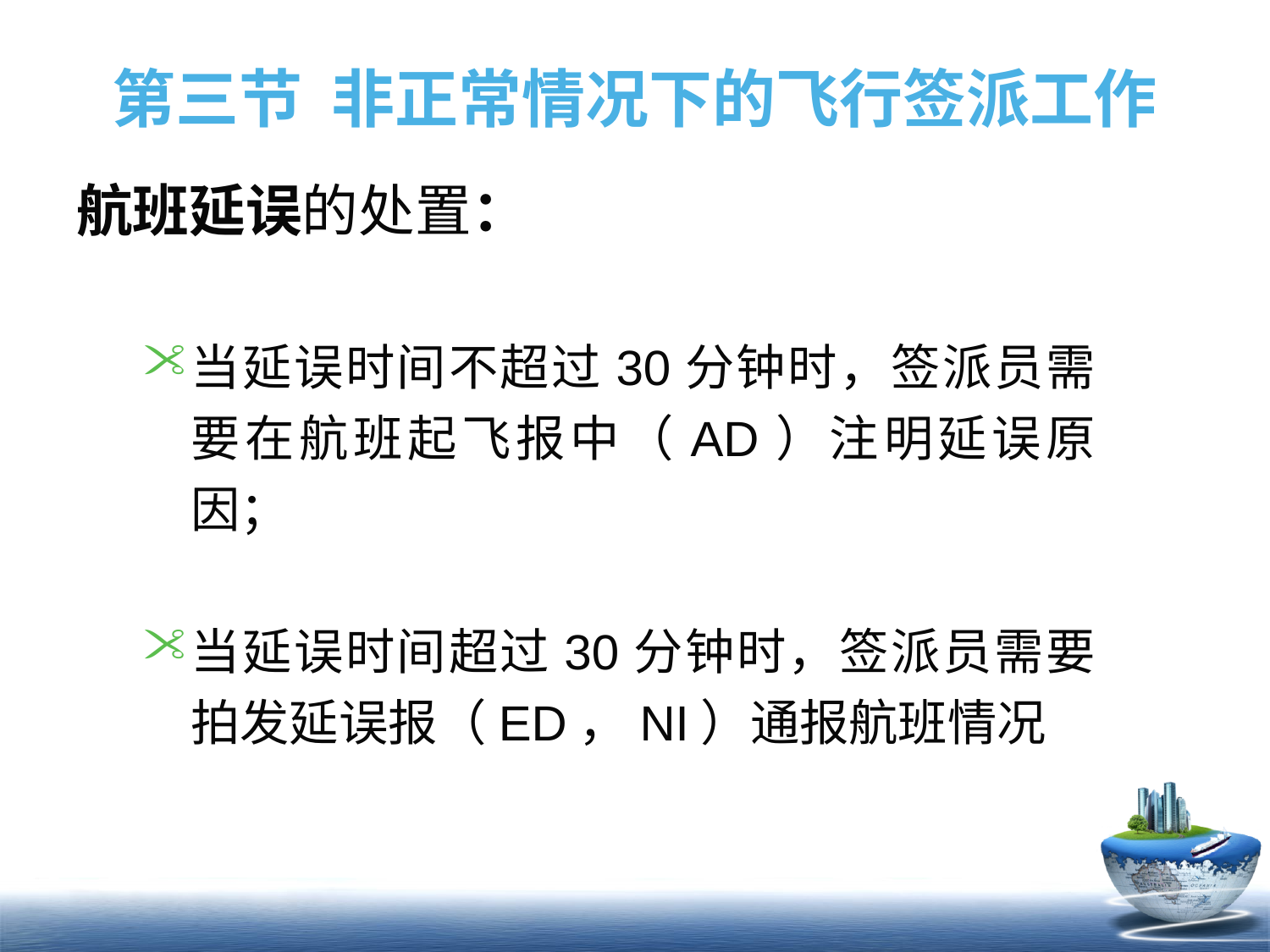

# 第三节  非正常情况下的飞行签派工作
航班延误的处置：
当延误时间不超过30分钟时，签派员需要在航班起飞报中（AD）注明延误原因；

当延误时间超过30分钟时，签派员需要拍发延误报（ED，NI）通报航班情况